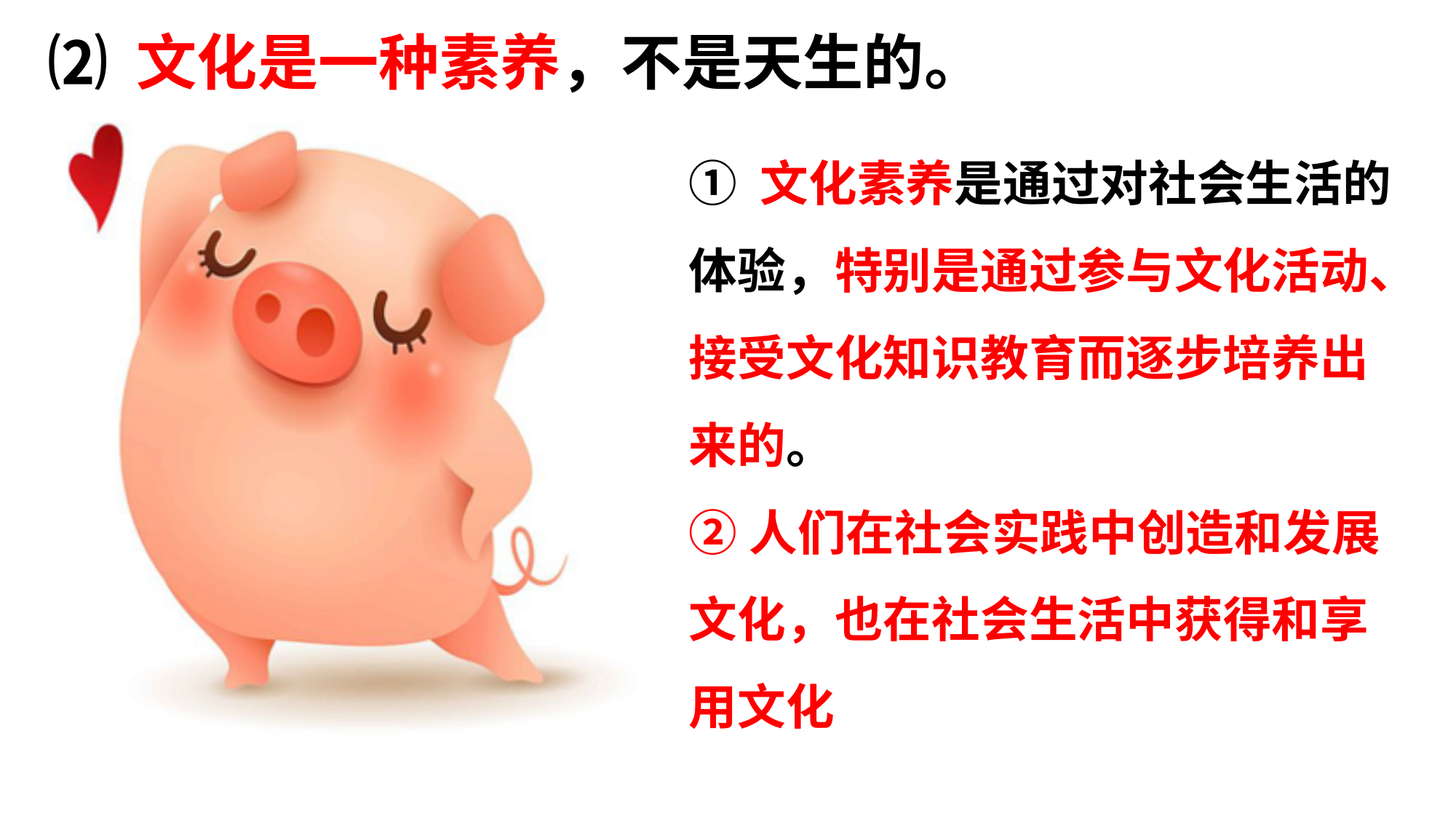

⑵ 文化是一种素养，不是天生的。
① 文化素养是通过对社会生活的体验，特别是通过参与文化活动、接受文化知识教育而逐步培养出来的。
②人们在社会实践中创造和发展文化，也在社会生活中获得和享用文化